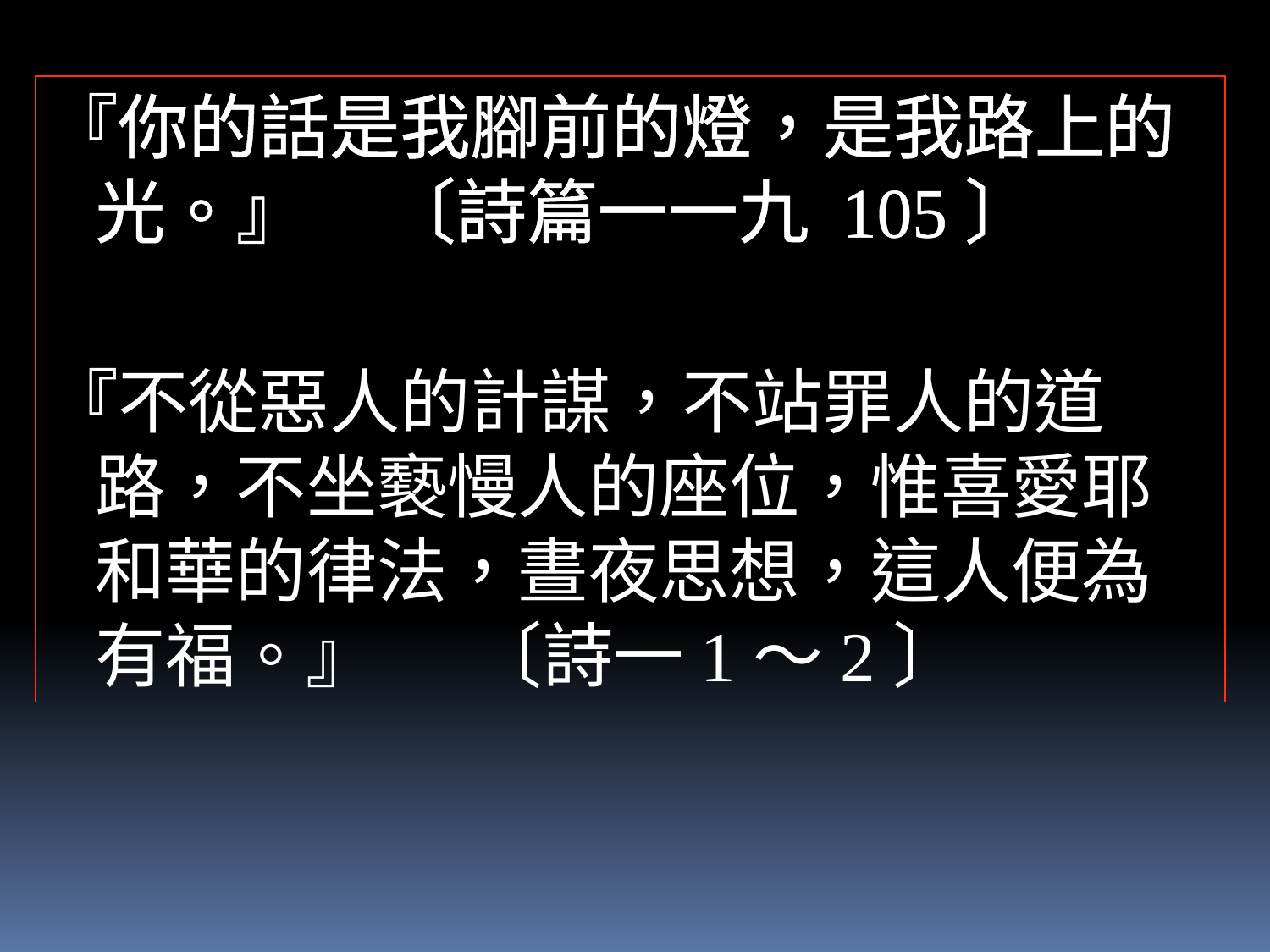

『你的話是我腳前的燈，是我路上的光。』     〔詩篇一一九 105〕

『不從惡人的計謀，不站罪人的道路，不坐褻慢人的座位，惟喜愛耶和華的律法，晝夜思想，這人便為有福。』      〔詩一1～2〕